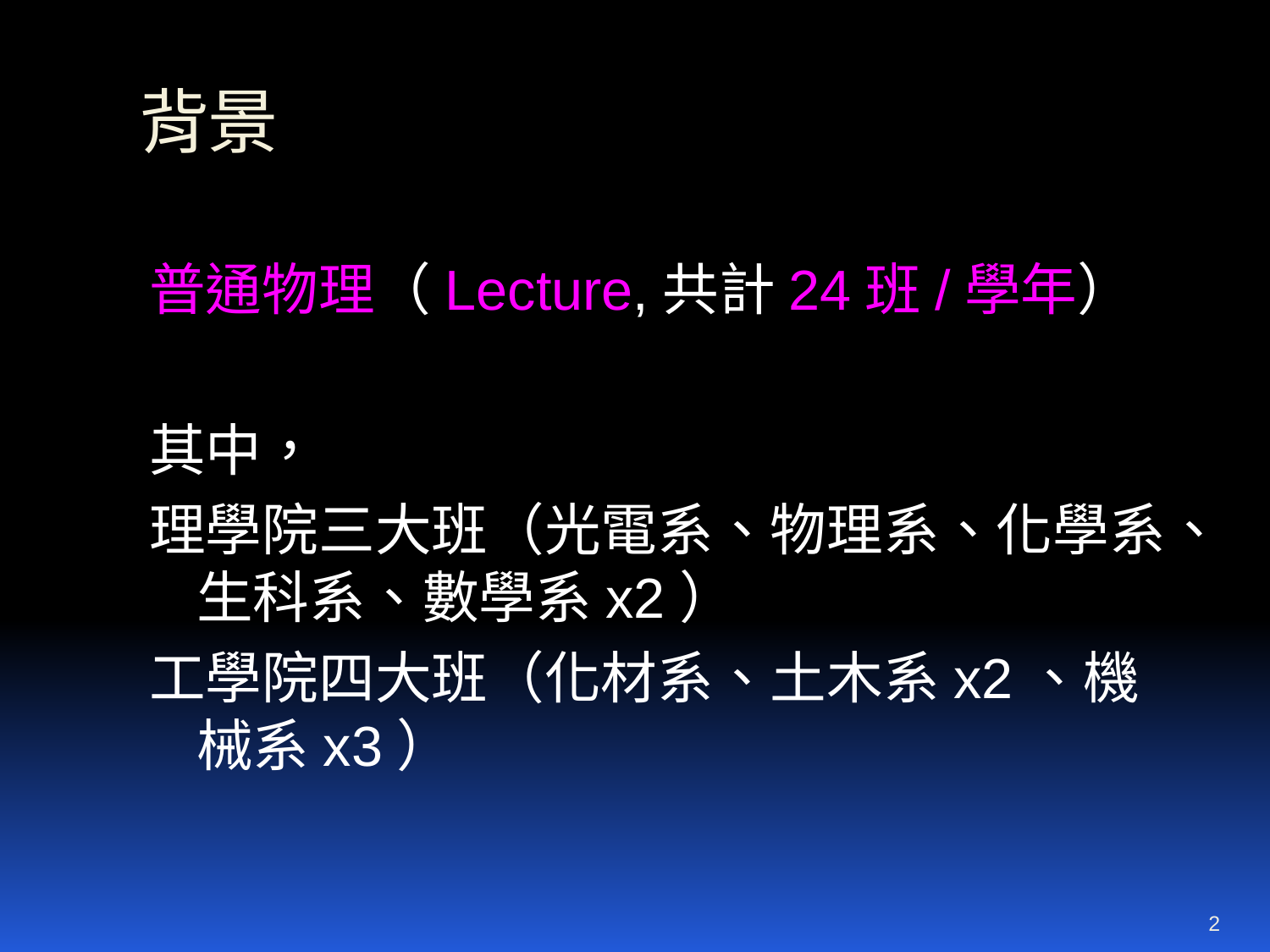

# 背景
普通物理（Lecture,共計24班/學年）

其中，
理學院三大班（光電系、物理系、化學系、生科系、數學系x2）
工學院四大班（化材系、土木系x2、機械系x3）

2